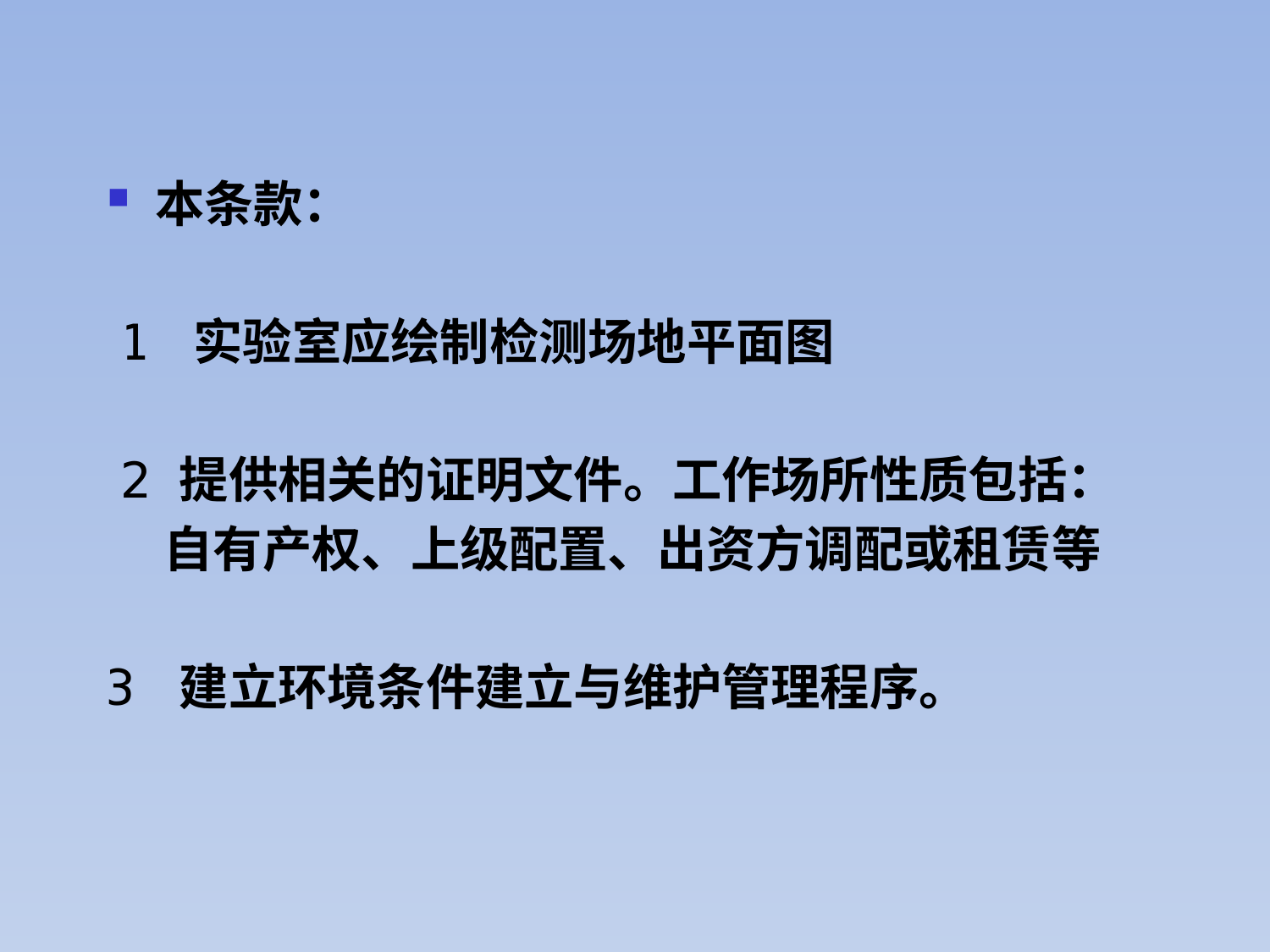

本条款：

 1  实验室应绘制检测场地平面图

 2 提供相关的证明文件。工作场所性质包括：
    自有产权、上级配置、出资方调配或租赁等

3  建立环境条件建立与维护管理程序。